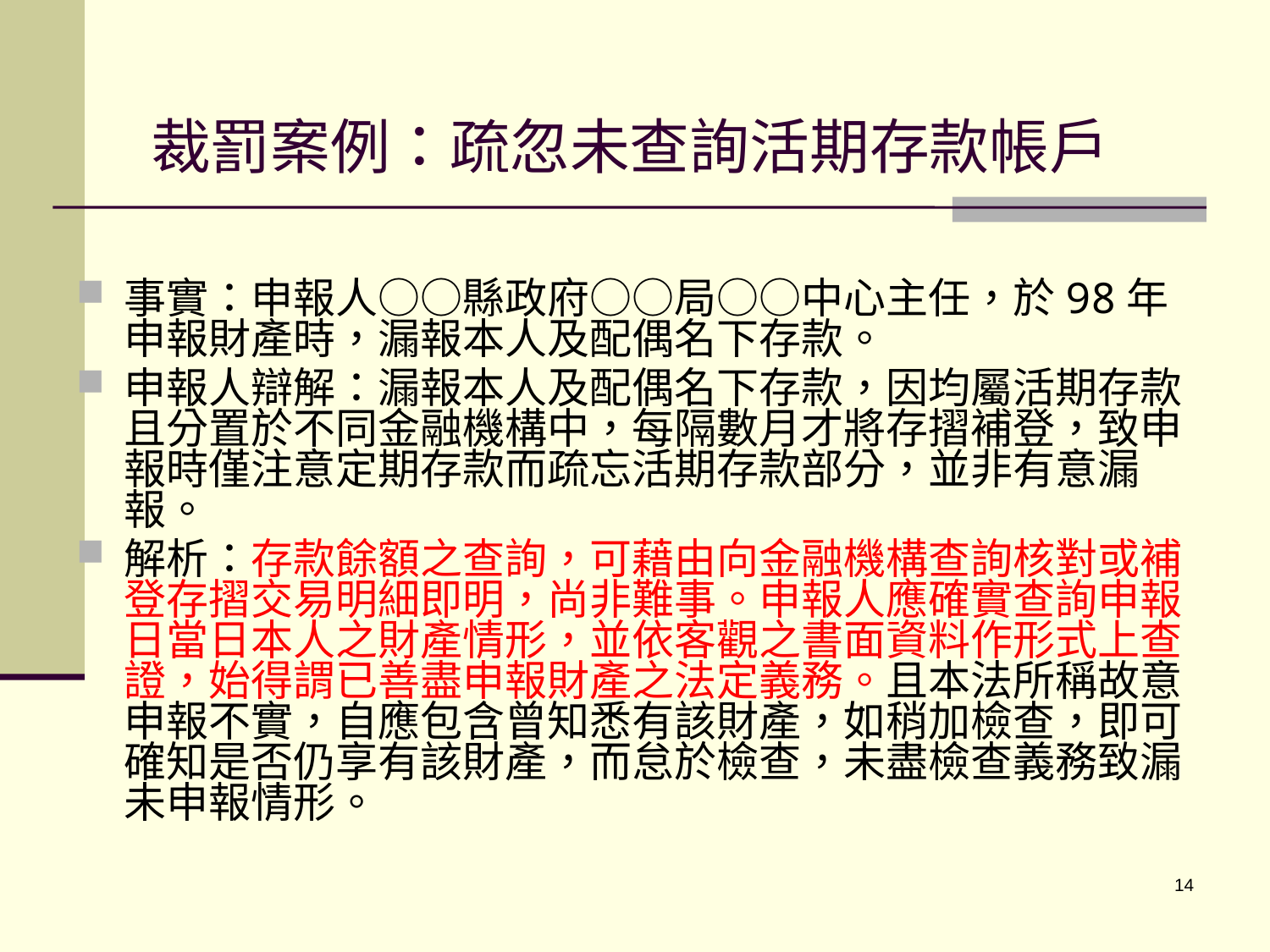

# 裁罰案例：疏忽未查詢活期存款帳戶
事實：申報人○○縣政府○○局○○中心主任，於98年申報財產時，漏報本人及配偶名下存款。
申報人辯解：漏報本人及配偶名下存款，因均屬活期存款且分置於不同金融機構中，每隔數月才將存摺補登，致申報時僅注意定期存款而疏忘活期存款部分，並非有意漏報。
解析：存款餘額之查詢，可藉由向金融機構查詢核對或補登存摺交易明細即明，尚非難事。申報人應確實查詢申報日當日本人之財產情形，並依客觀之書面資料作形式上查證，始得謂已善盡申報財產之法定義務。且本法所稱故意申報不實，自應包含曾知悉有該財產，如稍加檢查，即可確知是否仍享有該財產，而怠於檢查，未盡檢查義務致漏未申報情形。
14